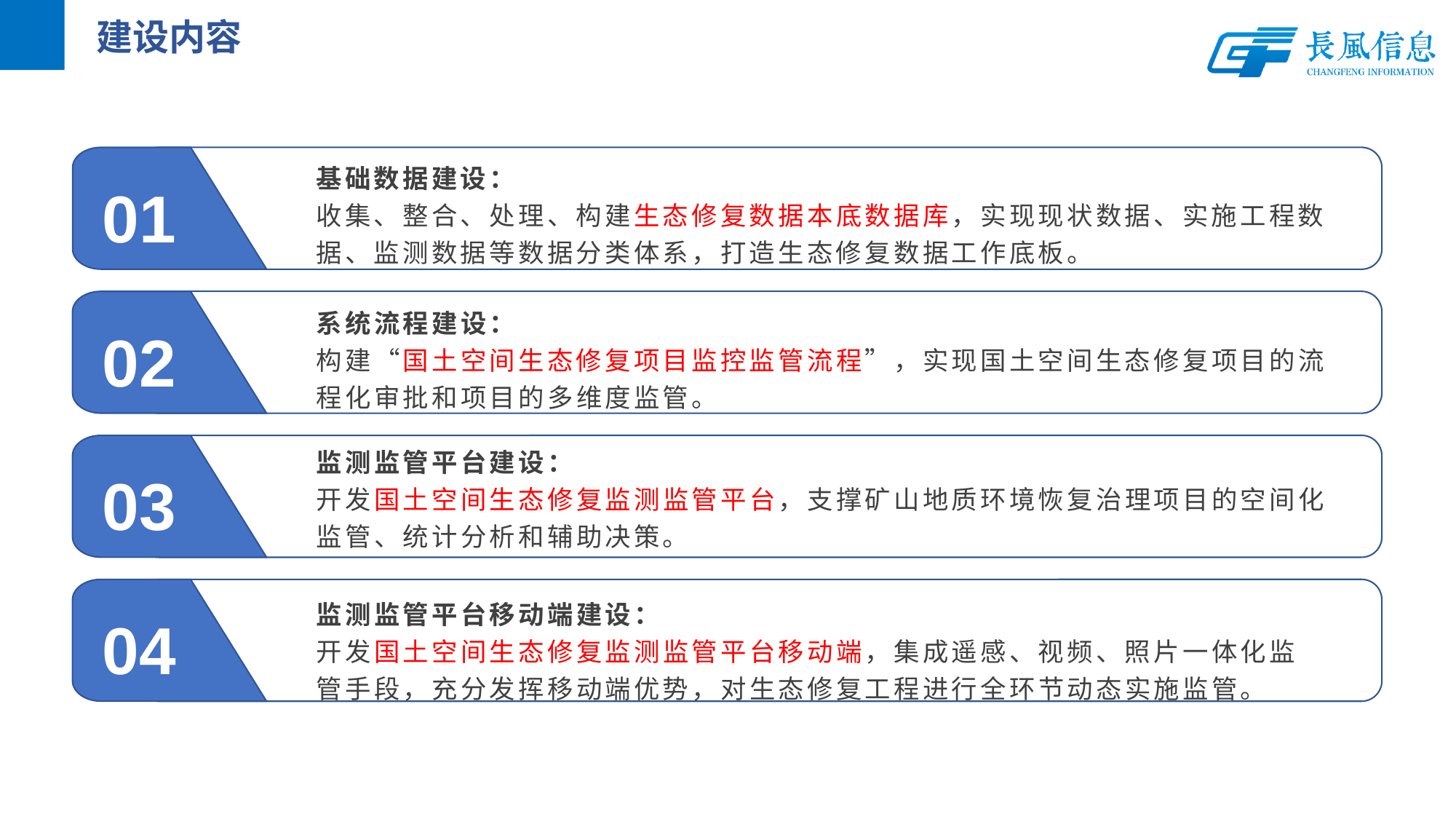

建设内容

基础数据建设：
收集、整合、处理、构建生态修复数据本底数据库，实现现状数据、实施工程数据、监测数据等数据分类体系，打造生态修复数据工作底板。
01

系统流程建设：
构建“国土空间生态修复项目监控监管流程”，实现国土空间生态修复项目的流程化审批和项目的多维度监管。
02
监测监管平台建设：
开发国土空间生态修复监测监管平台，支撑矿山地质环境恢复治理项目的空间化监管、统计分析和辅助决策。

03

04
监测监管平台移动端建设：
开发国土空间生态修复监测监管平台移动端，集成遥感、视频、照片一体化监管手段，充分发挥移动端优势，对生态修复工程进行全环节动态实施监管。